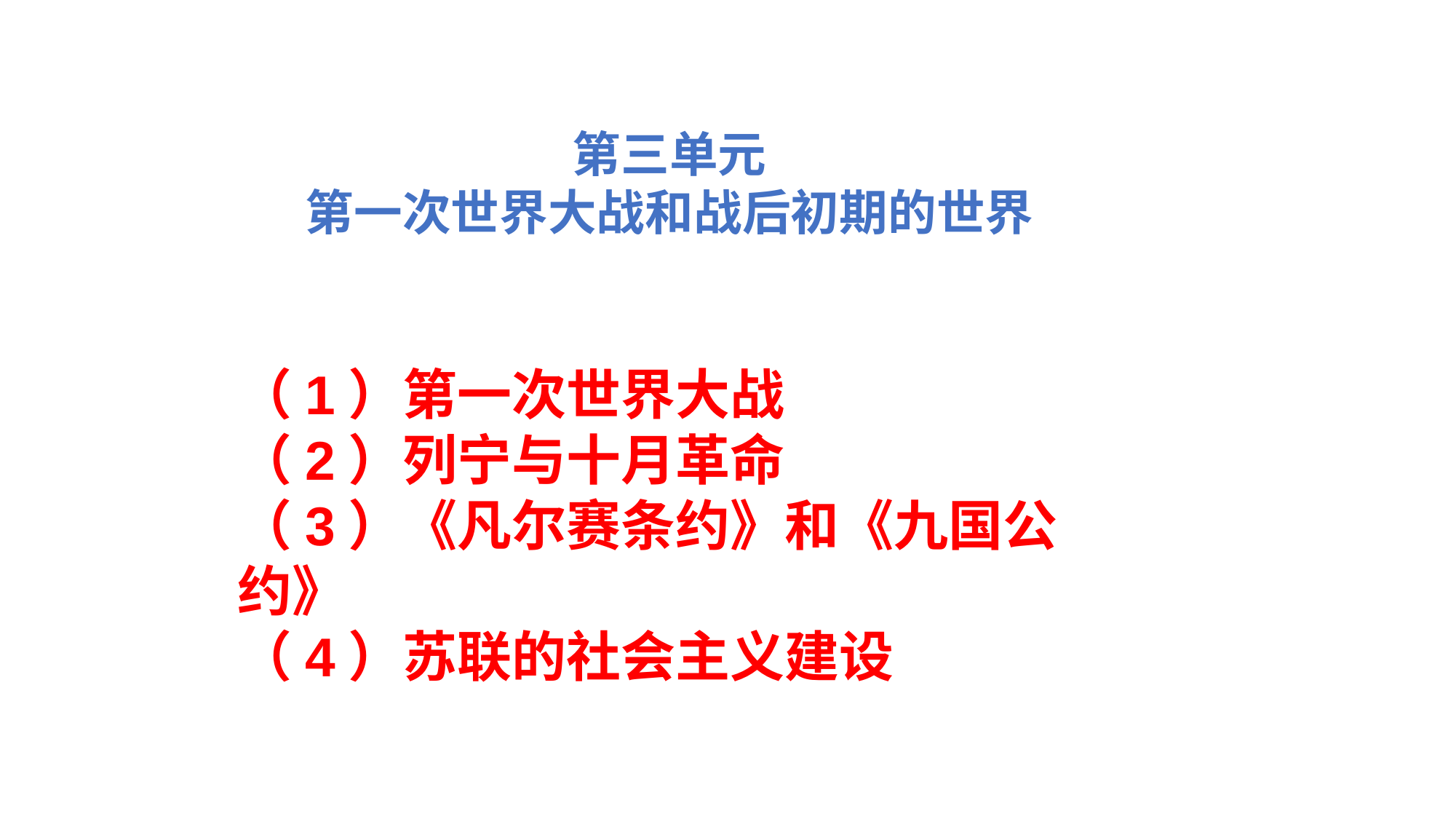

第三单元
第一次世界大战和战后初期的世界
（1）第一次世界大战
（2）列宁与十月革命
（3）《凡尔赛条约》和《九国公约》
（4）苏联的社会主义建设